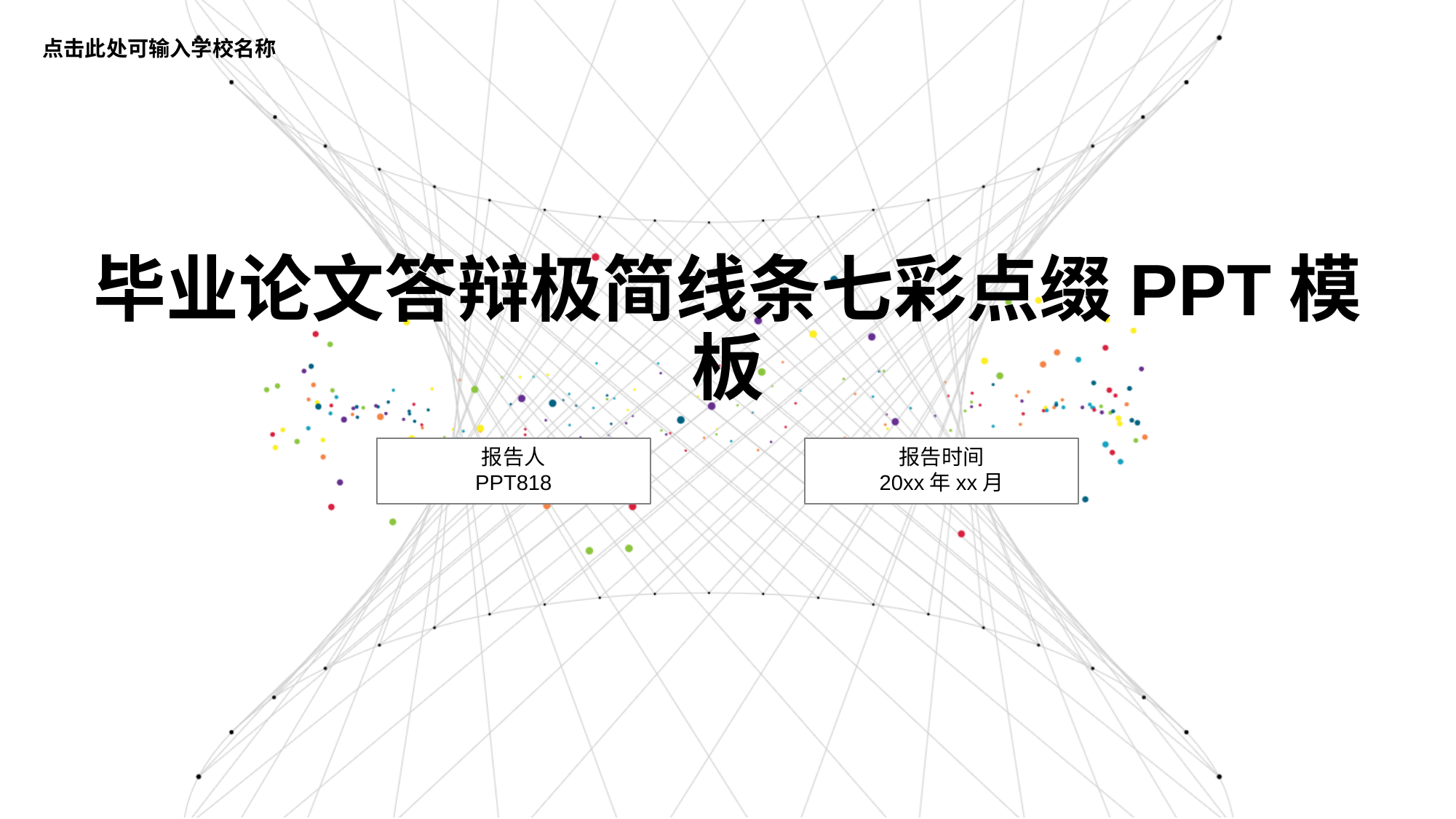

点击此处可输入学校名称
毕业论文答辩极简线条七彩点缀PPT模板
报告时间
20xx年xx月
报告人
PPT818